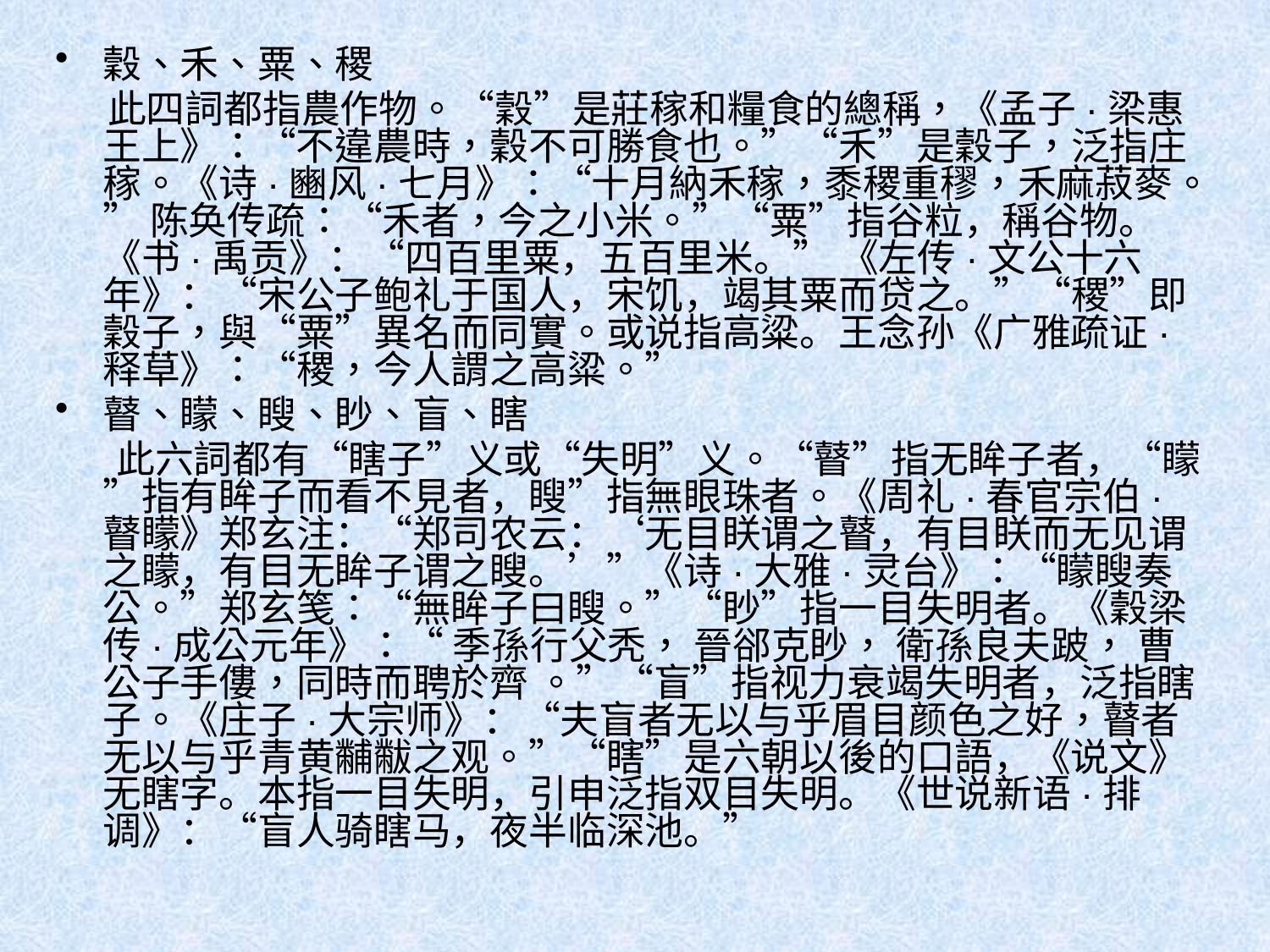

穀、禾、粟、稷
     此四詞都指農作物。“穀”是莊稼和糧食的總稱，《孟子·梁惠王上》：“不違農時，穀不可勝食也。”“禾”是穀子，泛指庄稼。《诗·豳风·七月》：“十月納禾稼，黍稷重穋，禾麻菽麥。” 陈奂传疏：“禾者，今之小米。”“粟”指谷粒，稱谷物。《书·禹贡》：“四百里粟，五百里米。” 《左传·文公十六年》：“宋公子鲍礼于国人，宋饥，竭其粟而贷之。”“稷”即穀子，與“粟”異名而同實。或说指高粱。王念孙《广雅疏证· 释草》：“稷，今人謂之高粱。”
瞽、矇、瞍、眇、盲、瞎
      此六詞都有“瞎子”义或“失明”义。“瞽”指无眸子者，“矇”指有眸子而看不見者，瞍”指無眼珠者。《周礼·春官宗伯·瞽矇》郑玄注：“郑司农云：‘无目眹谓之瞽，有目眹而无见谓之矇，有目无眸子谓之瞍。’”《诗·大雅·灵台》：“矇瞍奏公。”郑玄笺：“無眸子曰瞍。”“眇”指一目失明者。《穀梁传·成公元年》：“ 季孫行父秃， 晉郤克眇， 衛孫良夫跛， 曹公子手僂，同時而聘於齊 。”“盲”指视力衰竭失明者，泛指瞎子。《庄子·大宗师》：“夫盲者无以与乎眉目颜色之好，瞽者无以与乎青黄黼黻之观。”“瞎”是六朝以後的口語，《说文》无瞎字。本指一目失明，引申泛指双目失明。《世说新语·排调》：“盲人骑瞎马，夜半临深池。”